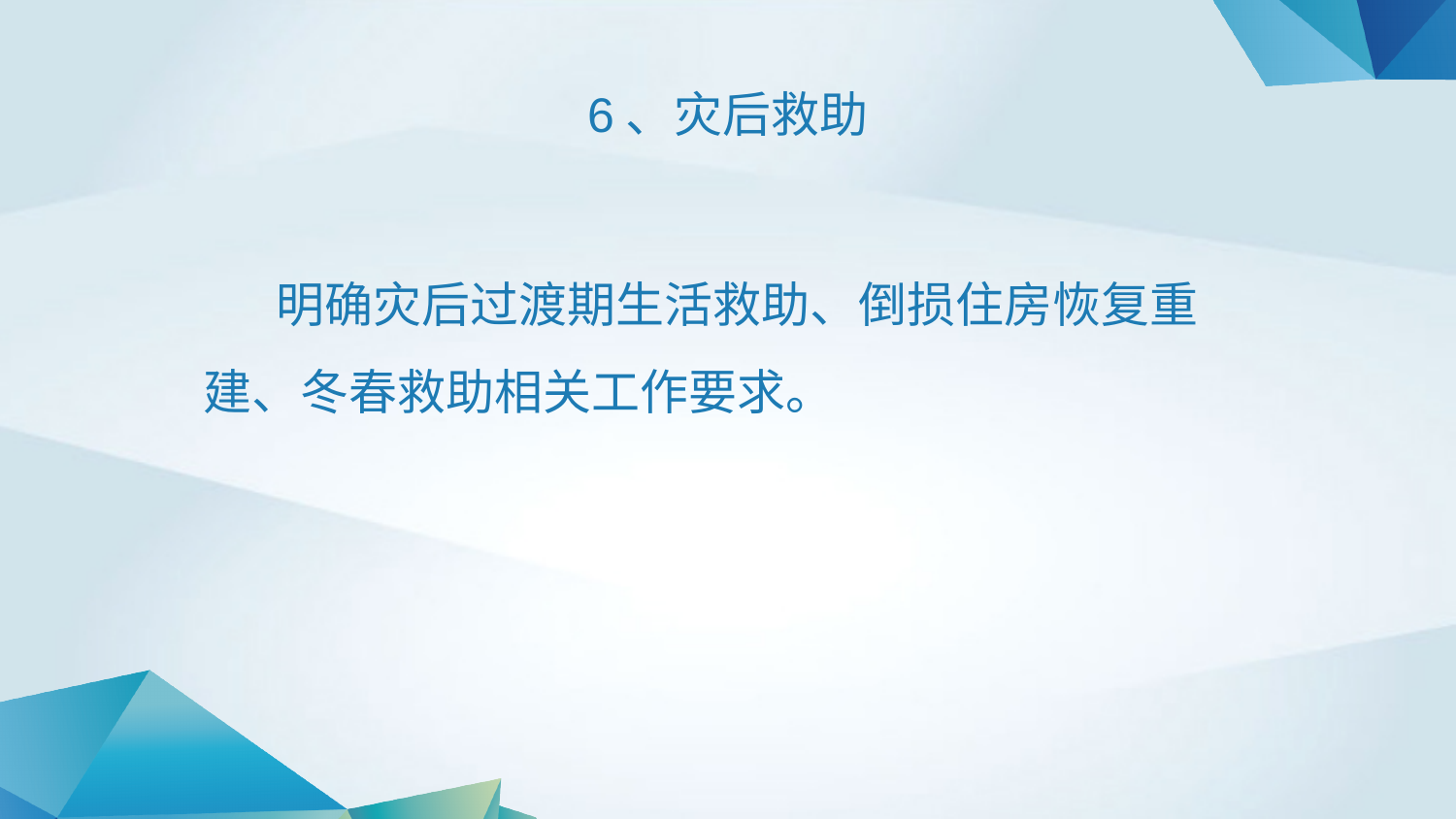

6、灾后救助
明确灾后过渡期生活救助、倒损住房恢复重建、冬春救助相关工作要求。